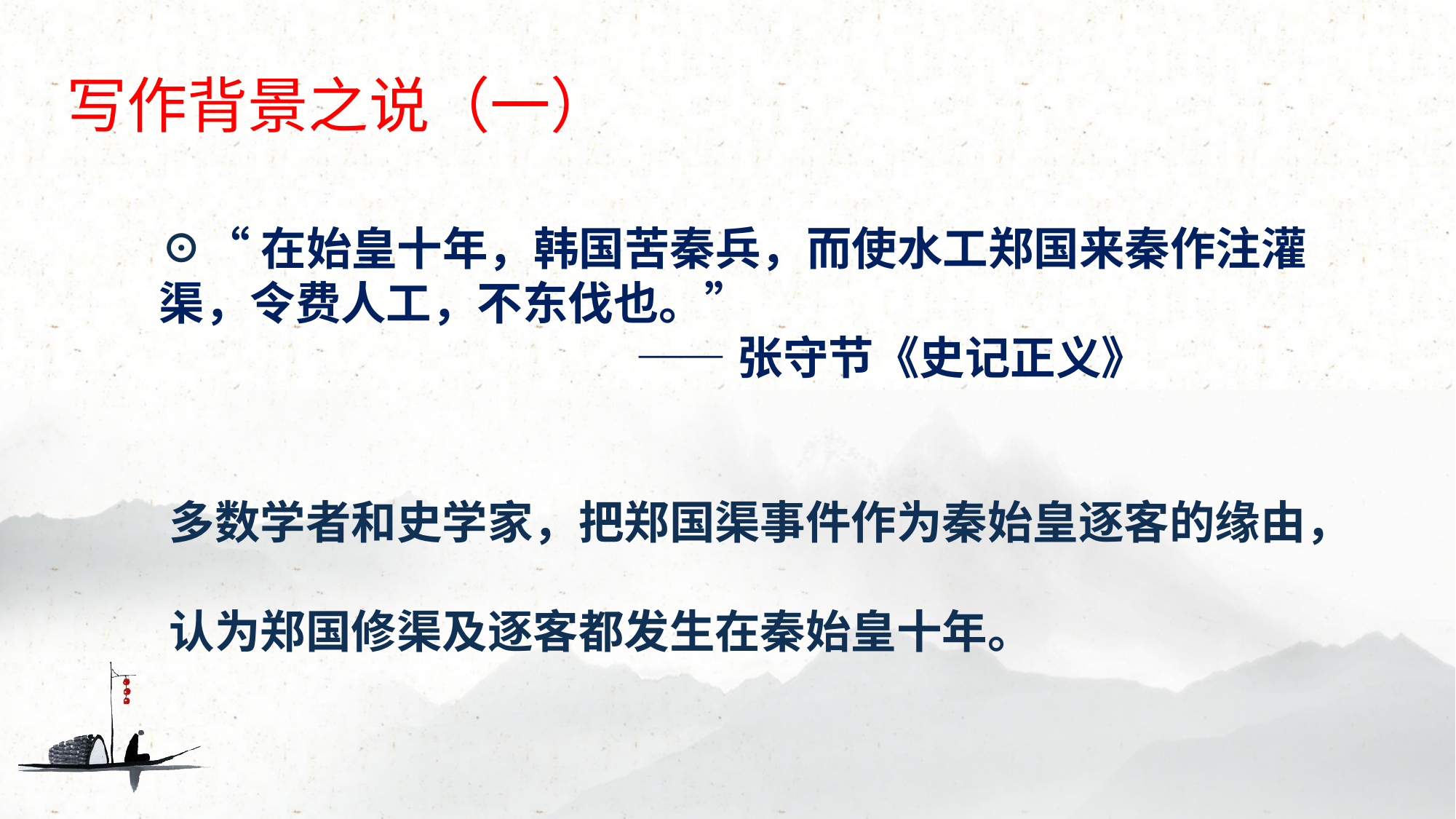

写作背景之说（一）
☉“在始皇十年，韩国苦秦兵，而使水工郑国来秦作注灌渠，令费人工，不东伐也。”
                                              ——张守节《史记正义》
多数学者和史学家，把郑国渠事件作为秦始皇逐客的缘由，

认为郑国修渠及逐客都发生在秦始皇十年。